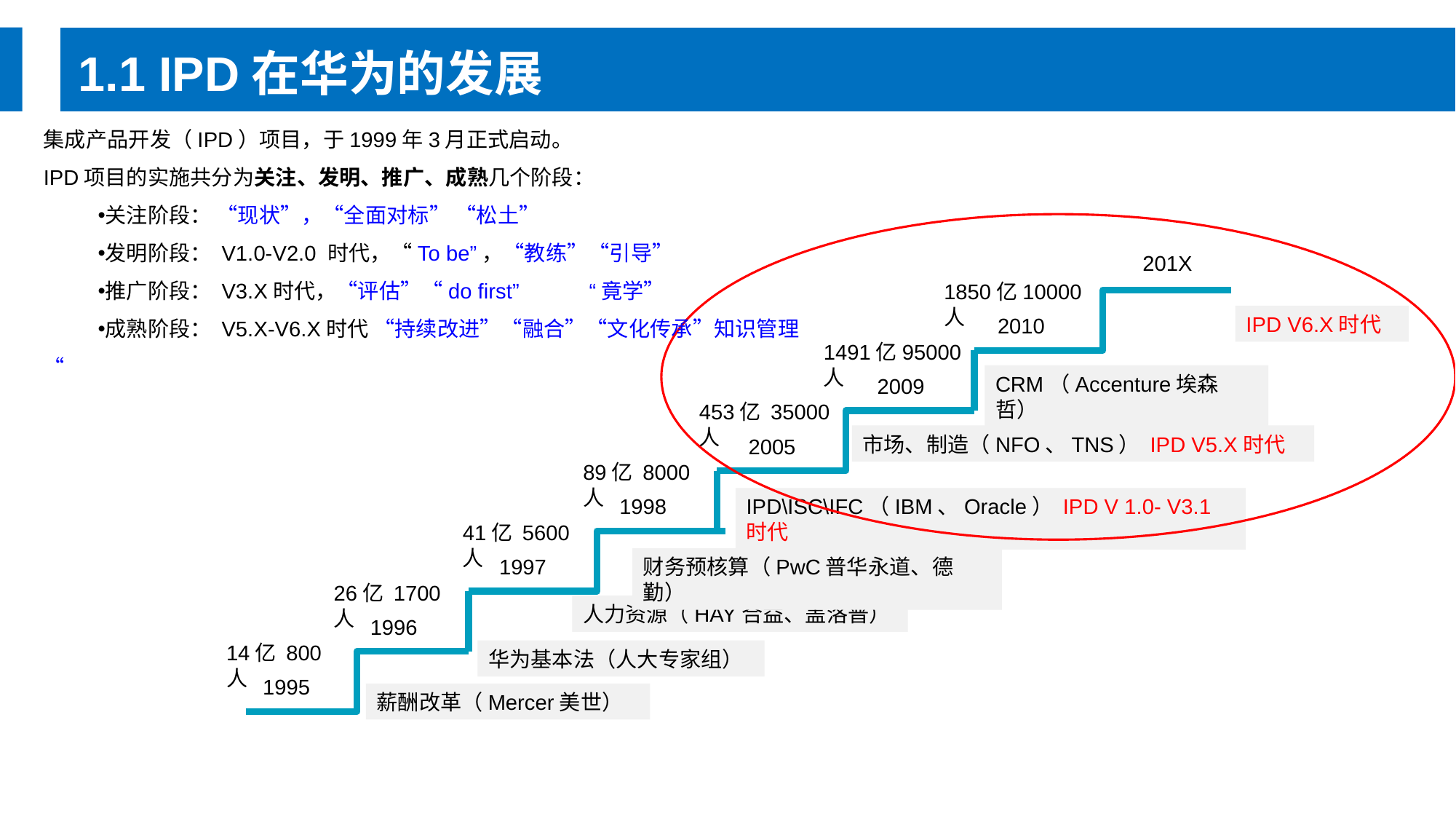

1.1 IPD在华为的发展
集成产品开发（IPD）项目，于1999年3月正式启动。
IPD项目的实施共分为关注、发明、推广、成熟几个阶段：
关注阶段： “现状”，“全面对标” “松土”
发明阶段： V1.0-V2.0 时代，“To be”，“教练”“引导”
推广阶段： V3.X时代，“评估”“do first”	“竟学”
成熟阶段： V5.X-V6.X时代 “持续改进”“融合”“文化传承”知识管理“

201X
1850亿10000人
IPD V6.X时代
2010
1491亿95000人
CRM（Accenture埃森哲）
2009
453亿 35000人
市场、制造（NFO、TNS） IPD V5.X时代
2005
89亿 8000人
1998
IPD\ISC\IFC（IBM、Oracle） IPD V 1.0- V3.1时代
41亿 5600人
1997
财务预核算（PwC普华永道、德勤）
26亿 1700人
人力资源（HAY合益、盖洛普）
1996
14亿 800人
华为基本法（人大专家组）
1995
薪酬改革（Mercer美世）